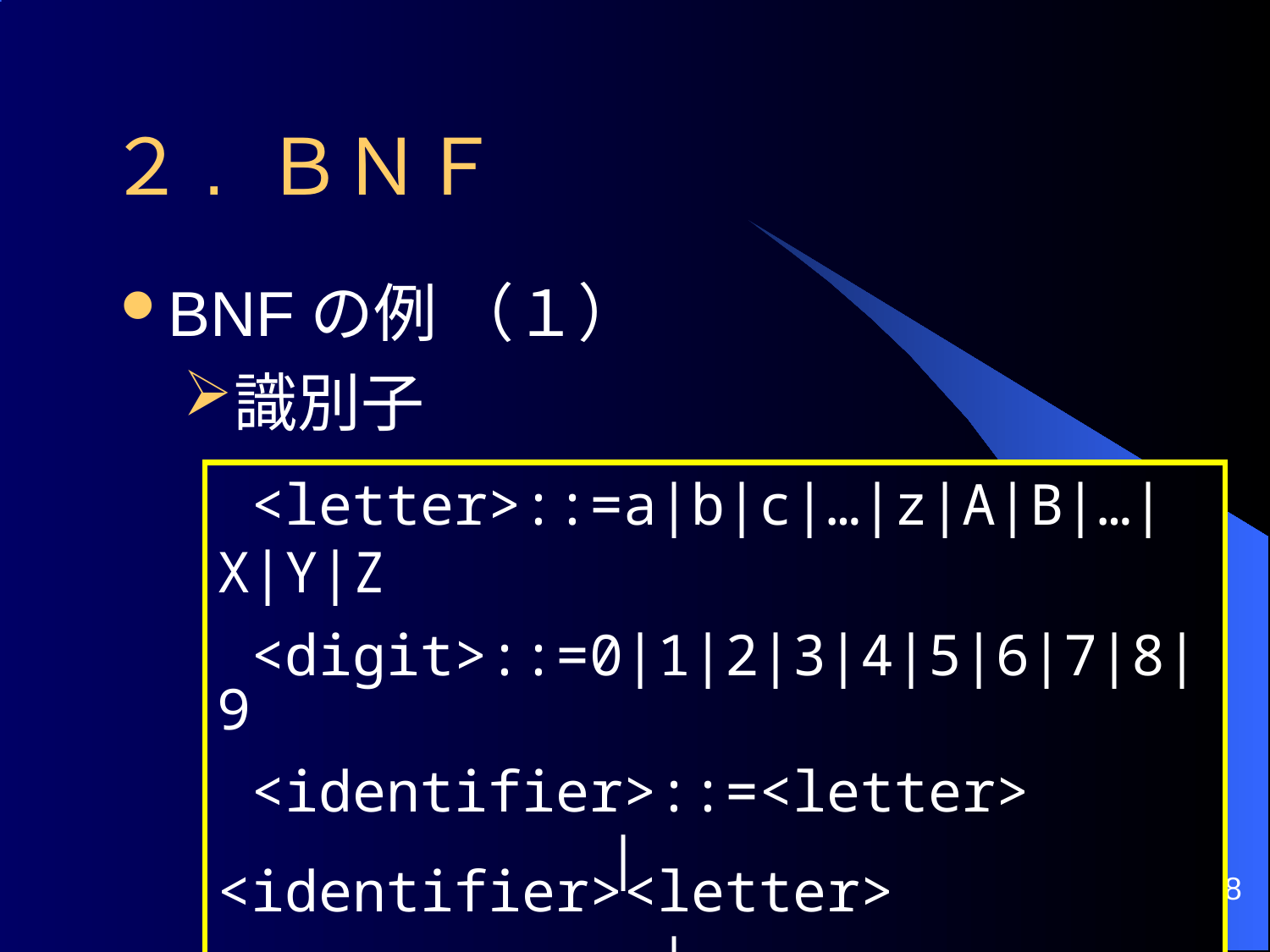

# ２. ＢＮＦ
BNFの例 （１）
識別子
 <letter>::=a|b|c|…|z|A|B|…|X|Y|Z
 <digit>::=0|1|2|3|4|5|6|7|8|9
 <identifier>::=<letter>
		    |<identifier><letter>
             |<identifier><digit>
8